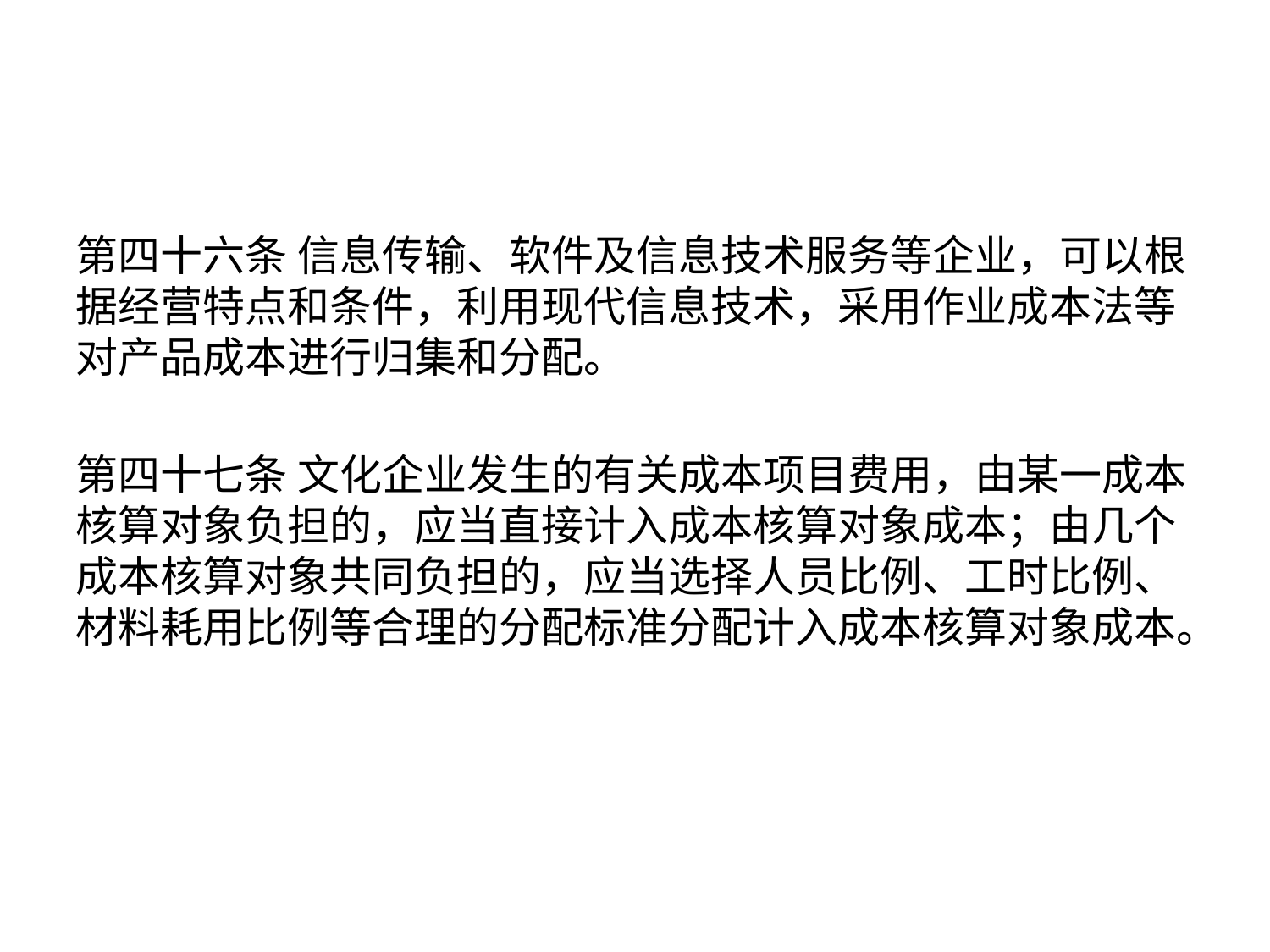

第四十六条 信息传输、软件及信息技术服务等企业，可以根据经营特点和条件，利用现代信息技术，采用作业成本法等对产品成本进行归集和分配。

第四十七条 文化企业发生的有关成本项目费用，由某一成本核算对象负担的，应当直接计入成本核算对象成本；由几个成本核算对象共同负担的，应当选择人员比例、工时比例、材料耗用比例等合理的分配标准分配计入成本核算对象成本。